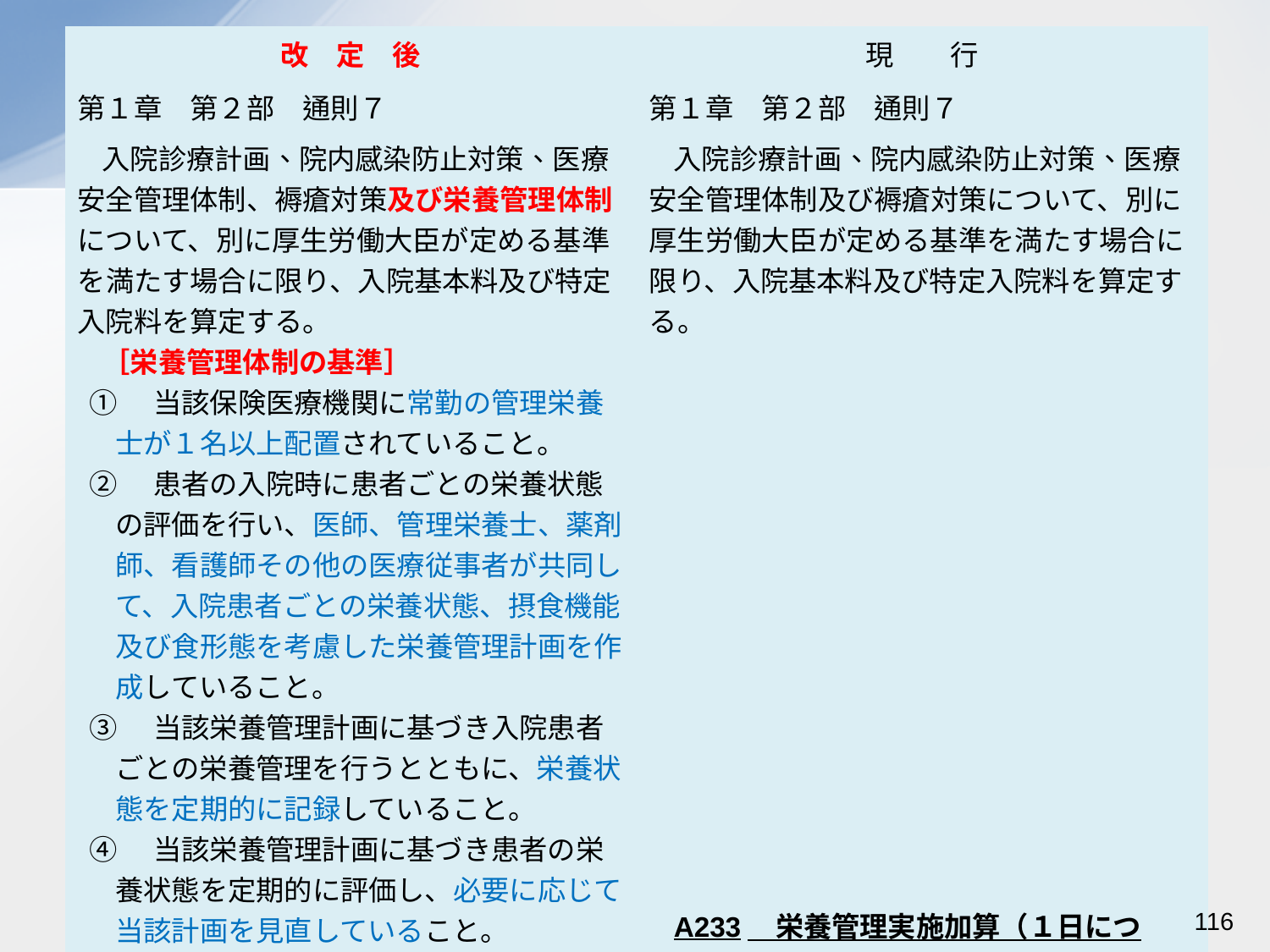

| 改　定　後 | 現　　行 |
| --- | --- |
| 第１章　第２部　通則７ 入院診療計画、院内感染防止対策、医療安全管理体制、褥瘡対策及び栄養管理体制について、別に厚生労働大臣が定める基準を満たす場合に限り、入院基本料及び特定入院料を算定する。 ［栄養管理体制の基準］ ①　当該保険医療機関に常勤の管理栄養士が１名以上配置されていること。 ②　患者の入院時に患者ごとの栄養状態の評価を行い、医師、管理栄養士、薬剤師、看護師その他の医療従事者が共同して、入院患者ごとの栄養状態、摂食機能及び食形態を考慮した栄養管理計画を作成していること。 ③　当該栄養管理計画に基づき入院患者ごとの栄養管理を行うとともに、栄養状態を定期的に記録していること。 ④　当該栄養管理計画に基づき患者の栄養状態を定期的に評価し、必要に応じて当該計画を見直していること。 ⑤　有床診療所においては管理栄養士は常勤でなくても差し支えない。 （削除） | 第１章　第２部　通則７ 入院診療計画、院内感染防止対策、医療安全管理体制及び褥瘡対策について、別に厚生労働大臣が定める基準を満たす場合に限り、入院基本料及び特定入院料を算定する。 A233　栄養管理実施加算（１日につき）　１２点 |
116